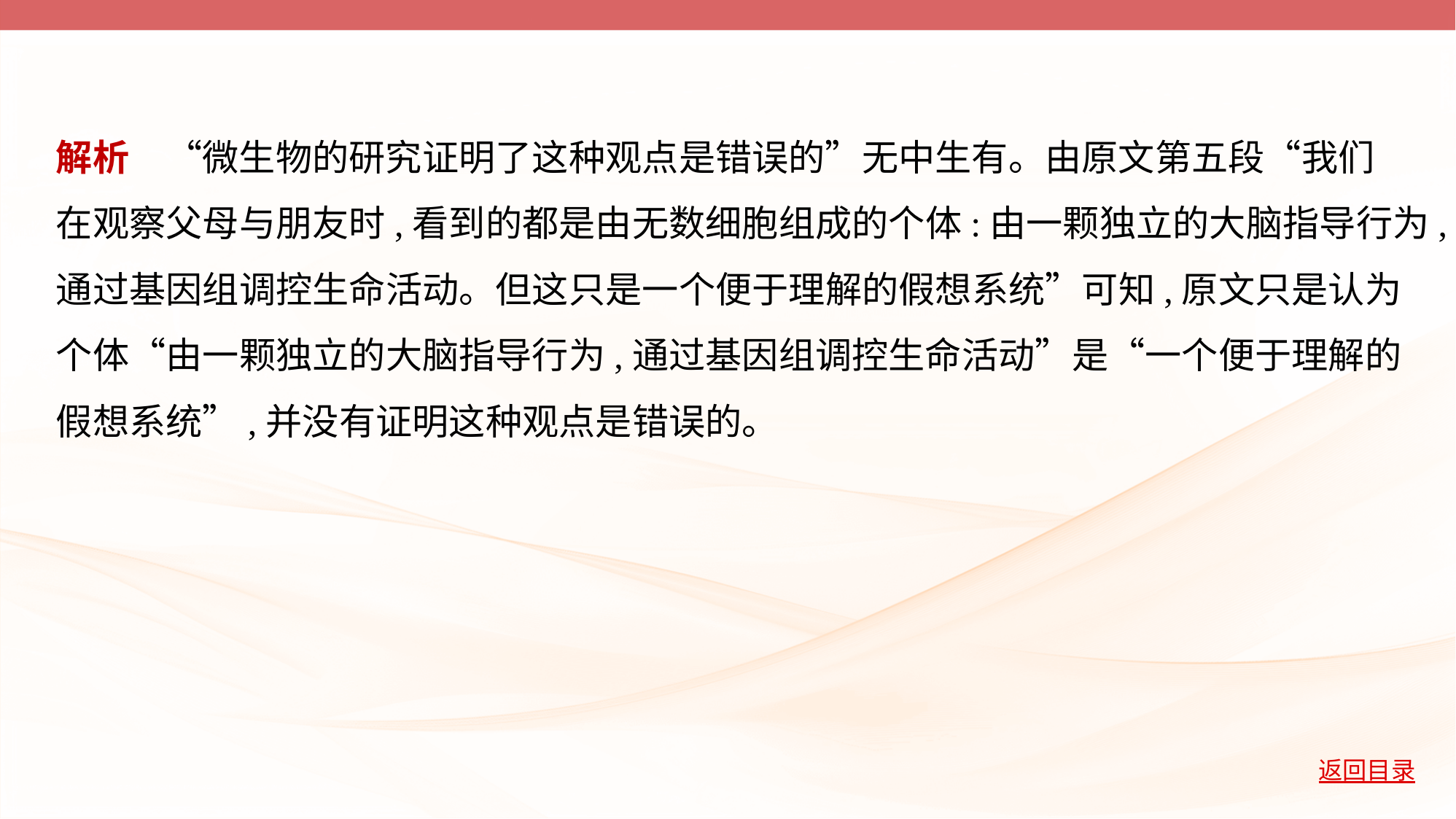

解析　“微生物的研究证明了这种观点是错误的”无中生有。由原文第五段“我们
在观察父母与朋友时,看到的都是由无数细胞组成的个体:由一颗独立的大脑指导行为,
通过基因组调控生命活动。但这只是一个便于理解的假想系统”可知,原文只是认为
个体“由一颗独立的大脑指导行为,通过基因组调控生命活动”是“一个便于理解的
假想系统”,并没有证明这种观点是错误的。